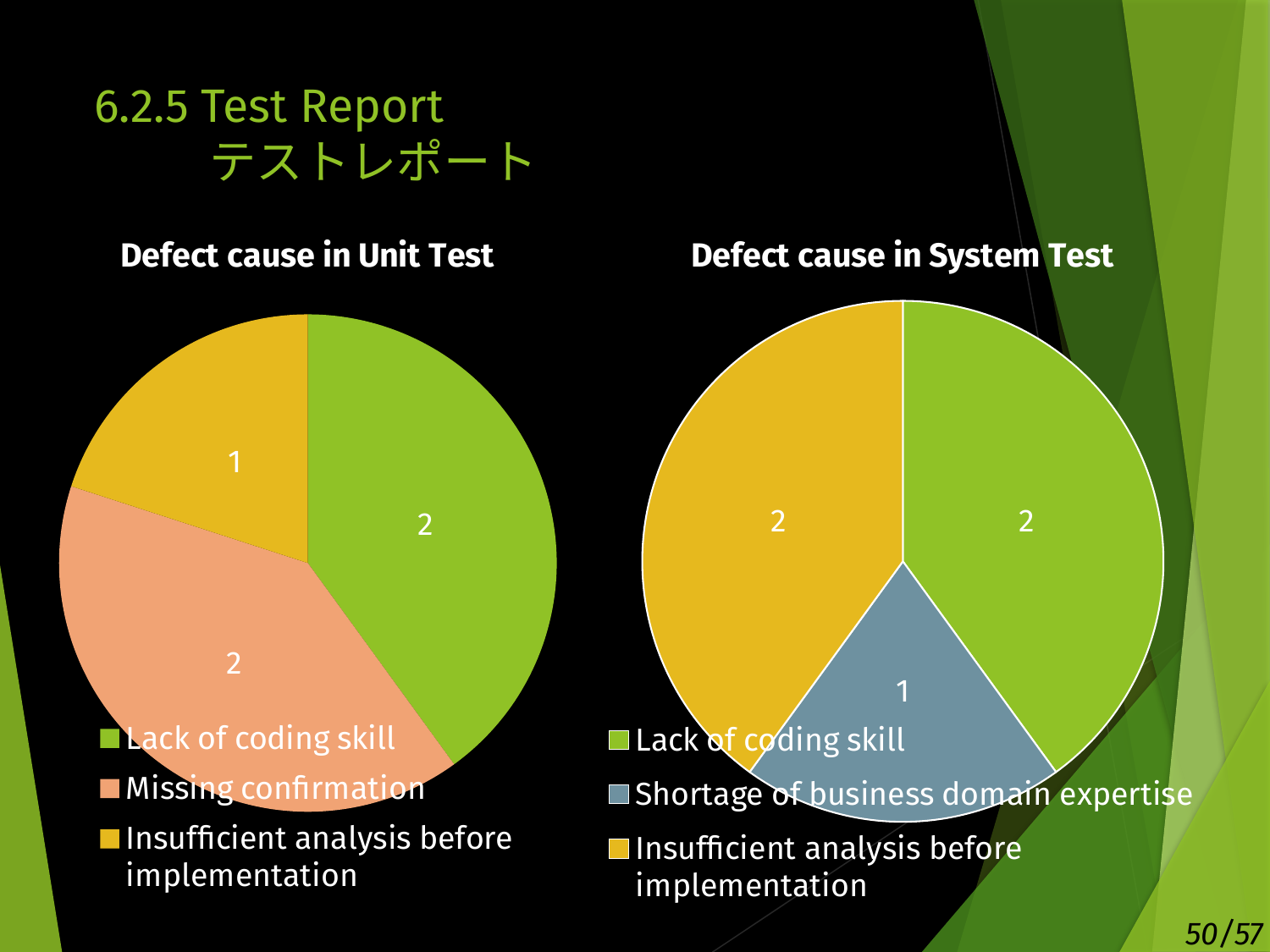

# 6.2.5 Test Report テストレポート

### Chart: Defect cause in Unit Test

| Category |  |
|---|---|
| Lack of coding skill | 2.0 |
| Missing confirmation | 2.0 |
| Insufficient analysis before implementation | 1.0 |

### Chart: Defect cause in System Test

| Category |  |
|---|---|
| Lack of coding skill | 2.0 |
| Shortage of business domain expertise | 1.0 |
| Insufficient analysis before implementation | 2.0 |
50/57